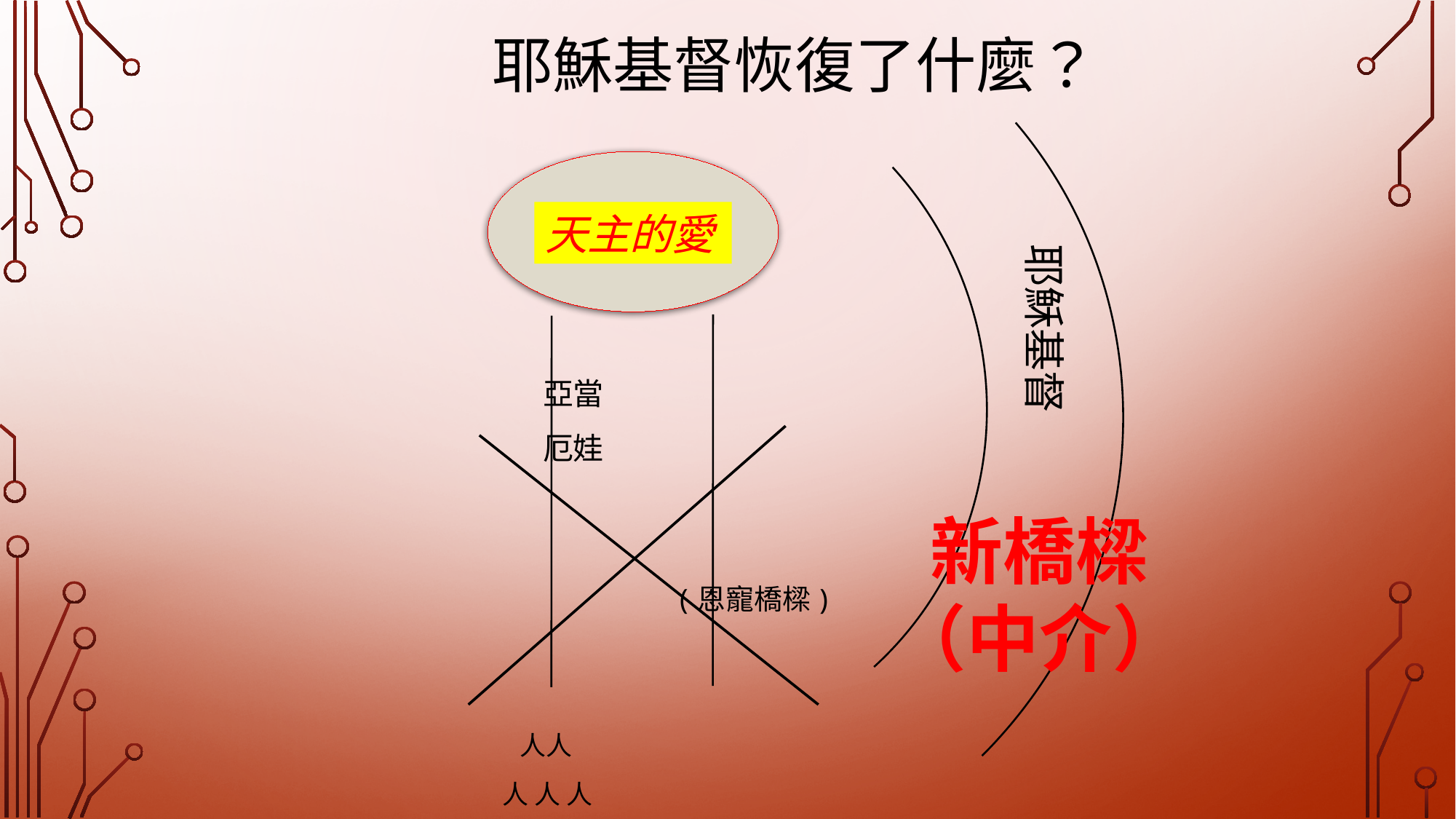

# 耶穌基督恢復了什麼？

                  亞當
                  厄娃

                  (恩寵橋樑)

                 人人
              人 人 人

天主的愛
耶穌基督
新橋樑
（中介）